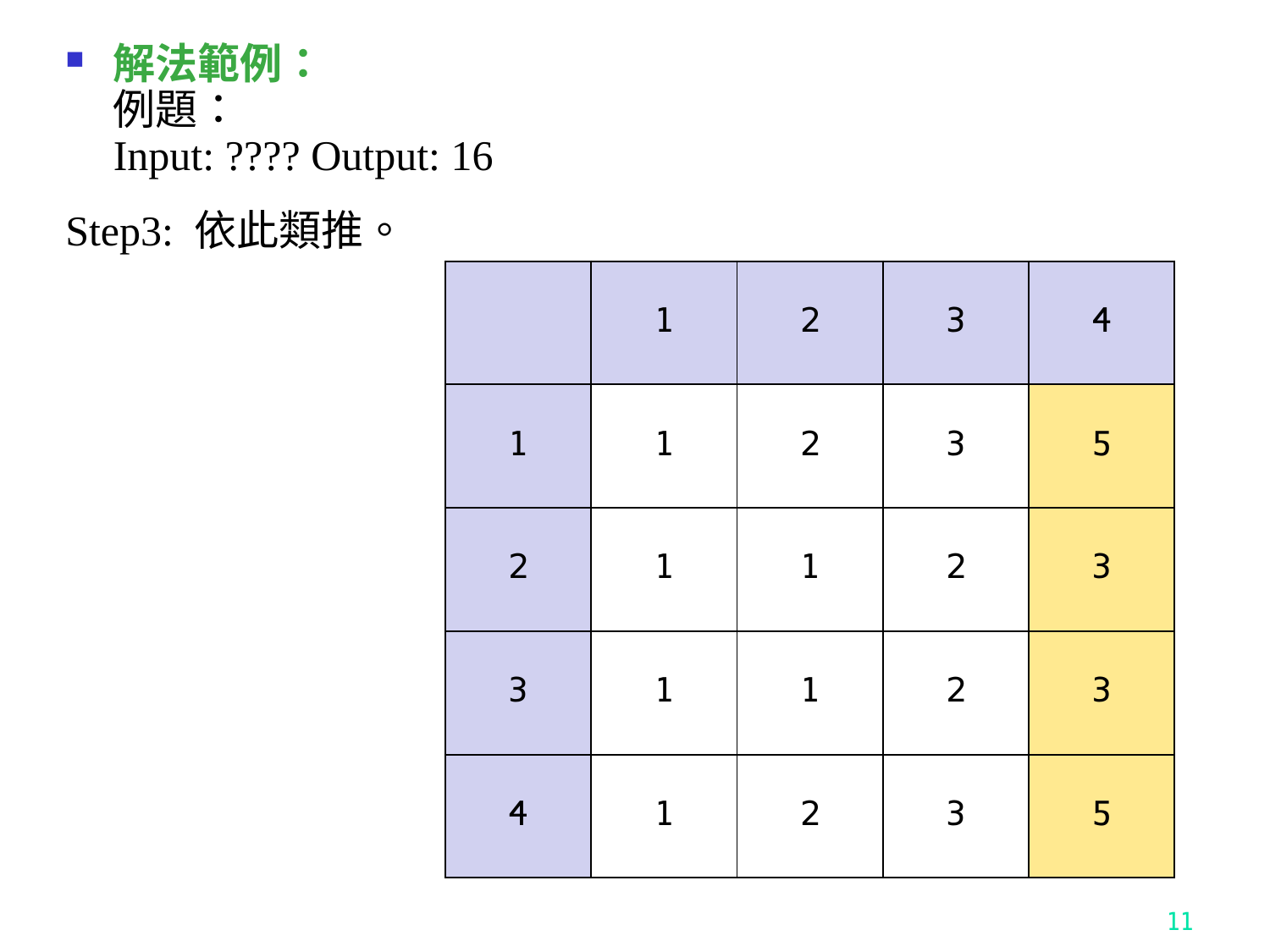

解法範例：
例題：
Input: ???? Output: 16
Step3: 依此類推。
|  | 1 | 2 | 3 | 4 |
| --- | --- | --- | --- | --- |
| 1 | 1 | 2 | 3 | 5 |
| 2 | 1 | 1 | 2 | 3 |
| 3 | 1 | 1 | 2 | 3 |
| 4 | 1 | 2 | 3 | 5 |
11